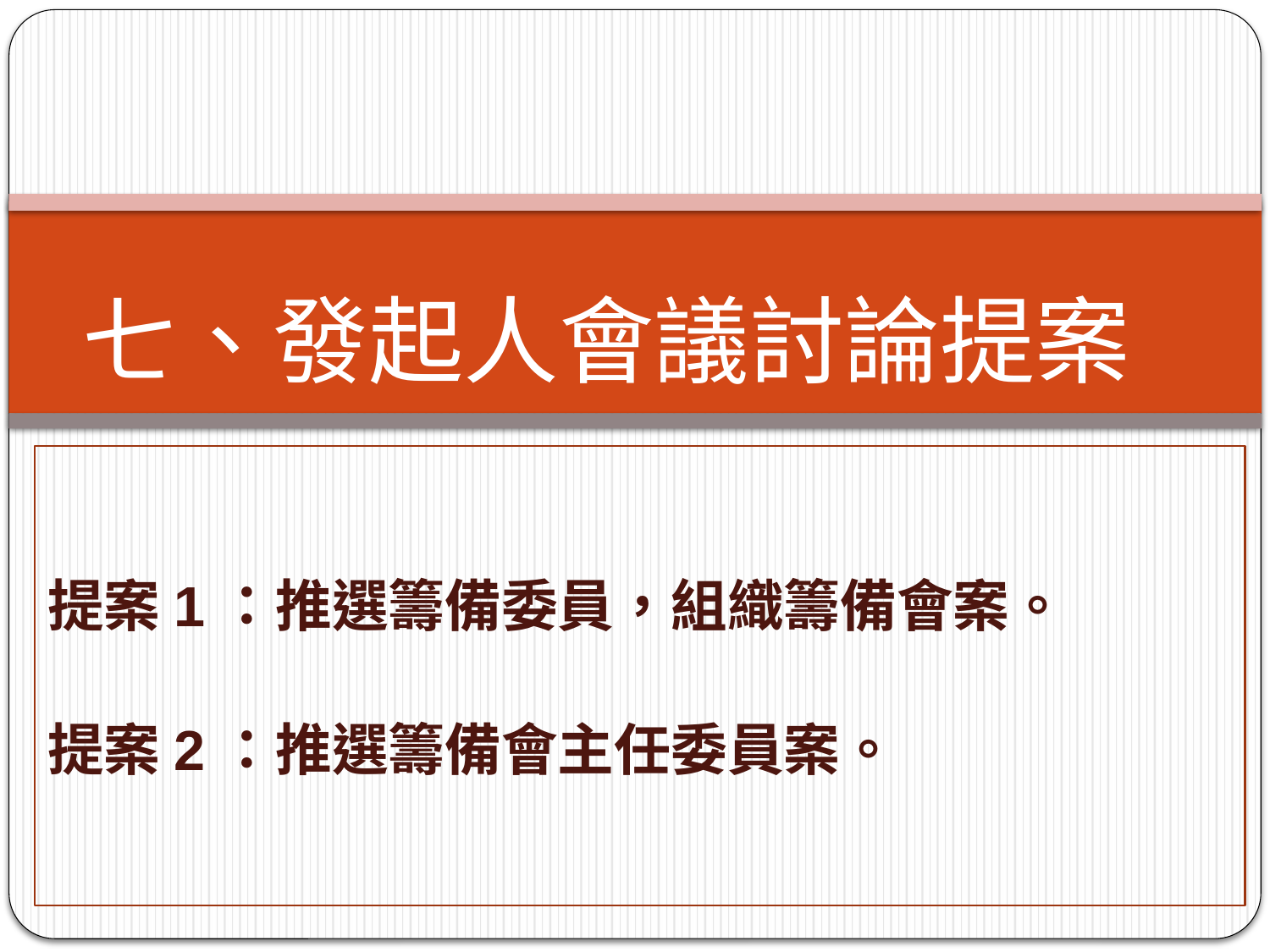

# 七、發起人會議討論提案
提案1：推選籌備委員，組織籌備會案。

提案2：推選籌備會主任委員案。